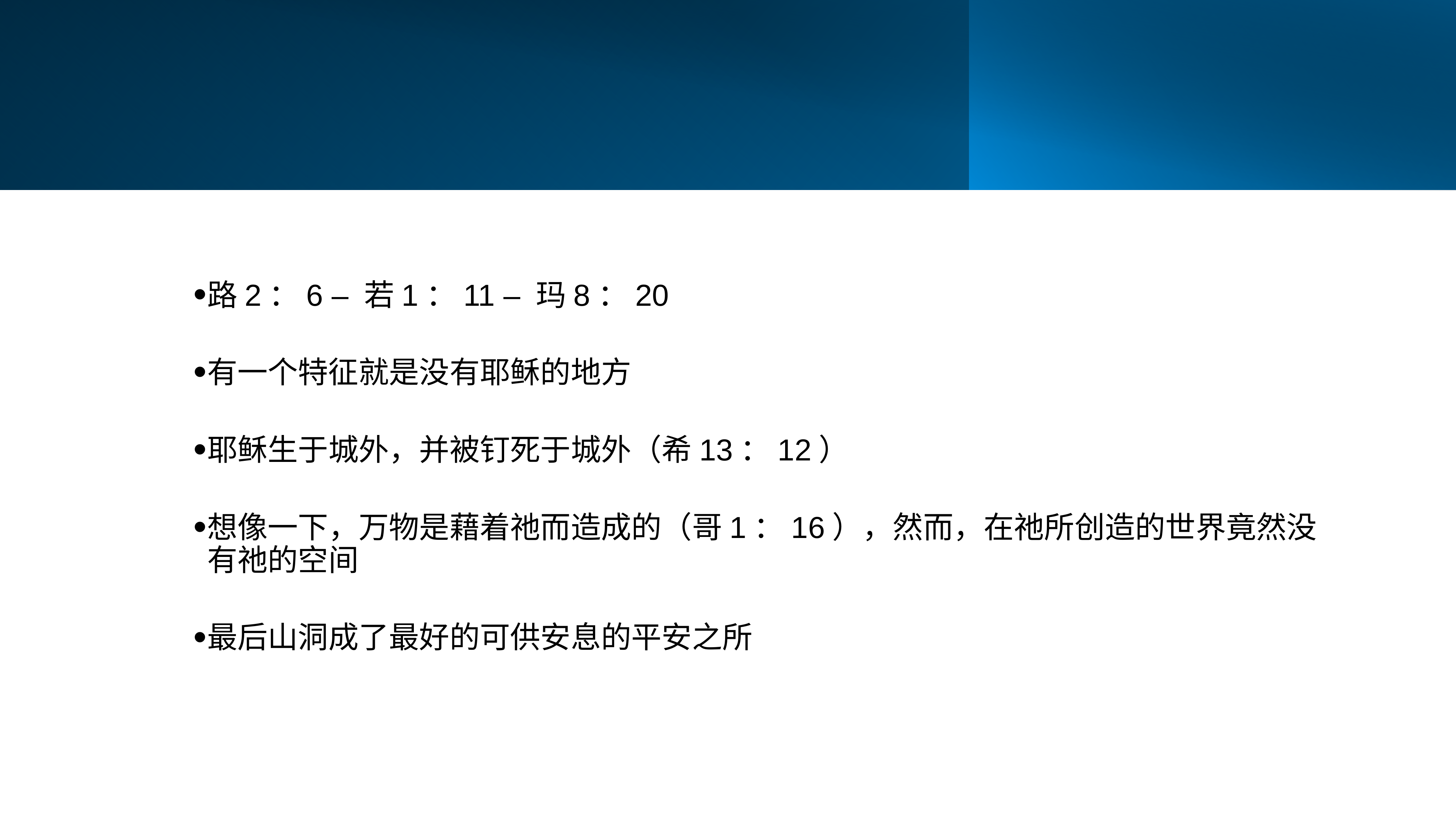

路2：6 – 若1：11 – 玛8：20
有一个特征就是没有耶稣的地方
耶稣生于城外，并被钉死于城外（希13：12）
想像一下，万物是藉着祂而造成的（哥1：16），然而，在祂所创造的世界竟然没有祂的空间
最后山洞成了最好的可供安息的平安之所